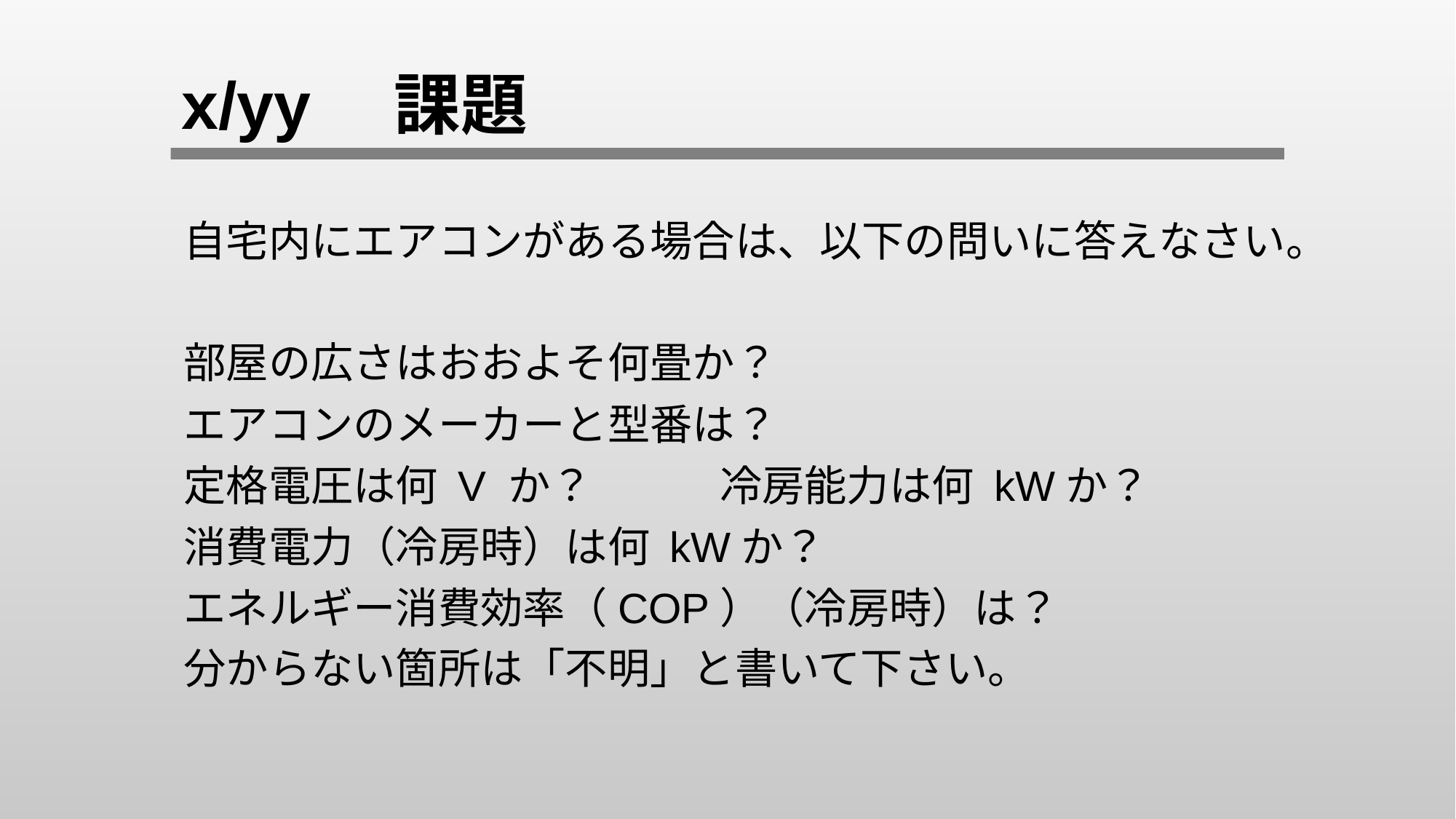

# x/yy　課題
自宅内にエアコンがある場合は、以下の問いに答えなさい。

部屋の広さはおおよそ何畳か？
エアコンのメーカーと型番は？
定格電圧は何 V か？　　　冷房能力は何 kWか？
消費電力（冷房時）は何 kWか？
エネルギー消費効率（COP）（冷房時）は？
分からない箇所は「不明」と書いて下さい。